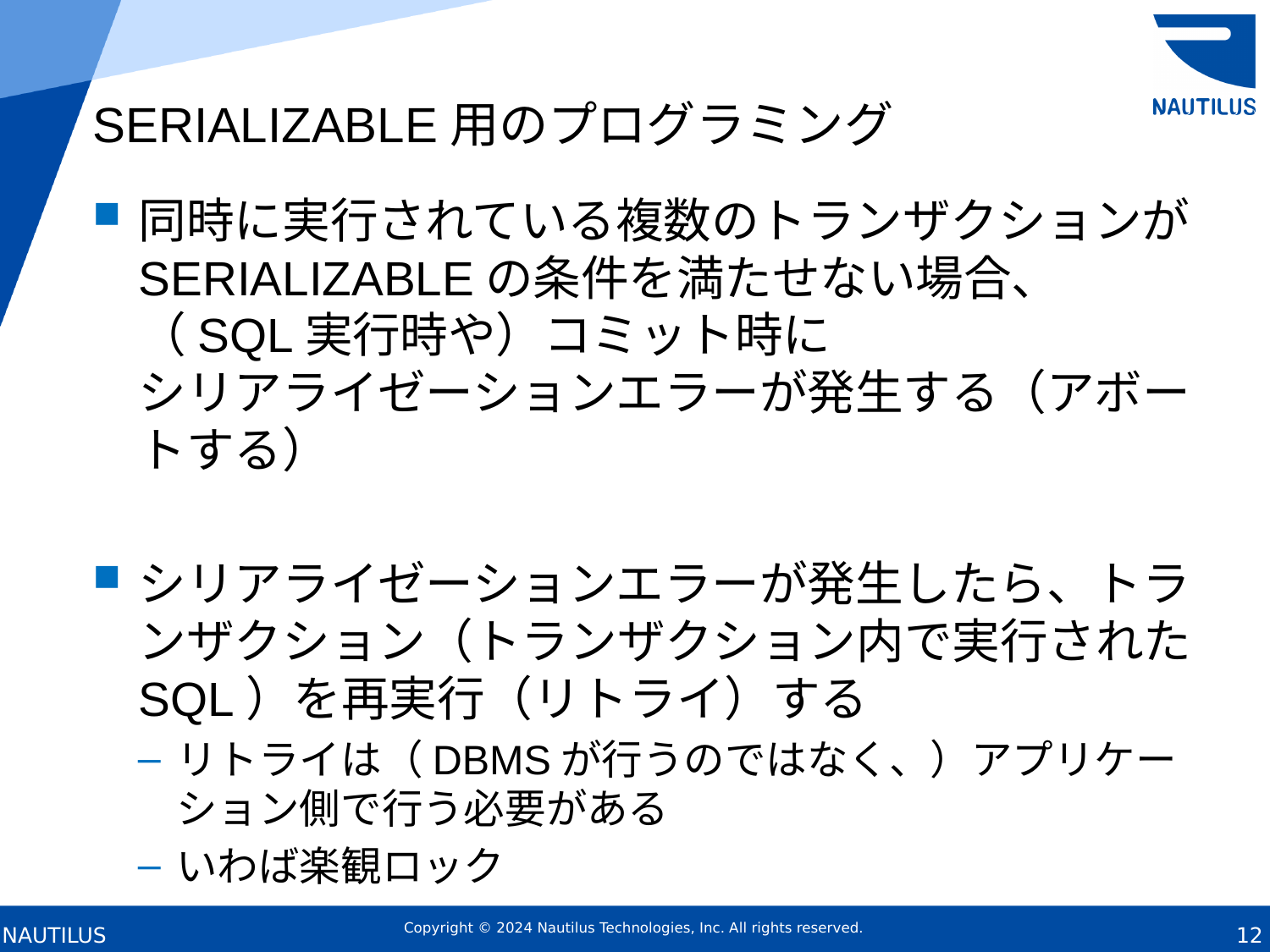

# SERIALIZABLE用のプログラミング
同時に実行されている複数のトランザクションが
SERIALIZABLEの条件を満たせない場合、
（SQL実行時や）コミット時に
シリアライゼーションエラーが発生する（アボートする）

シリアライゼーションエラーが発生したら、トランザクション（トランザクション内で実行されたSQL）を再実行（リトライ）する
リトライは（DBMSが行うのではなく、）アプリケーション側で行う必要がある
いわば楽観ロック